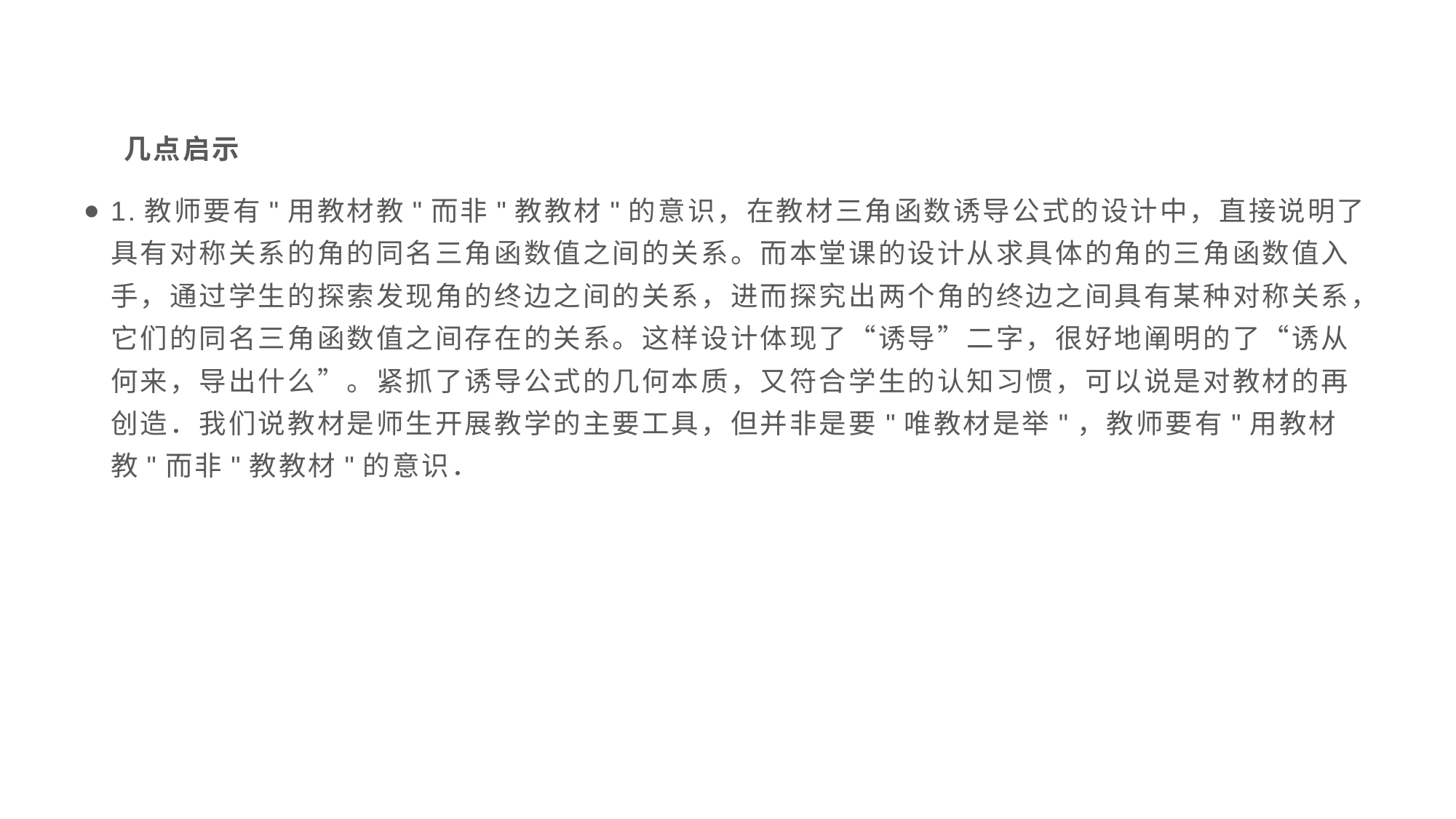

# 几点启示
1.教师要有"用教材教"而非"教教材"的意识，在教材三角函数诱导公式的设计中，直接说明了具有对称关系的角的同名三角函数值之间的关系。而本堂课的设计从求具体的角的三角函数值入手，通过学生的探索发现角的终边之间的关系，进而探究出两个角的终边之间具有某种对称关系，它们的同名三角函数值之间存在的关系。这样设计体现了“诱导”二字，很好地阐明的了“诱从何来，导出什么”。紧抓了诱导公式的几何本质，又符合学生的认知习惯，可以说是对教材的再创造．我们说教材是师生开展教学的主要工具，但并非是要"唯教材是举"，教师要有"用教材教"而非"教教材"的意识．